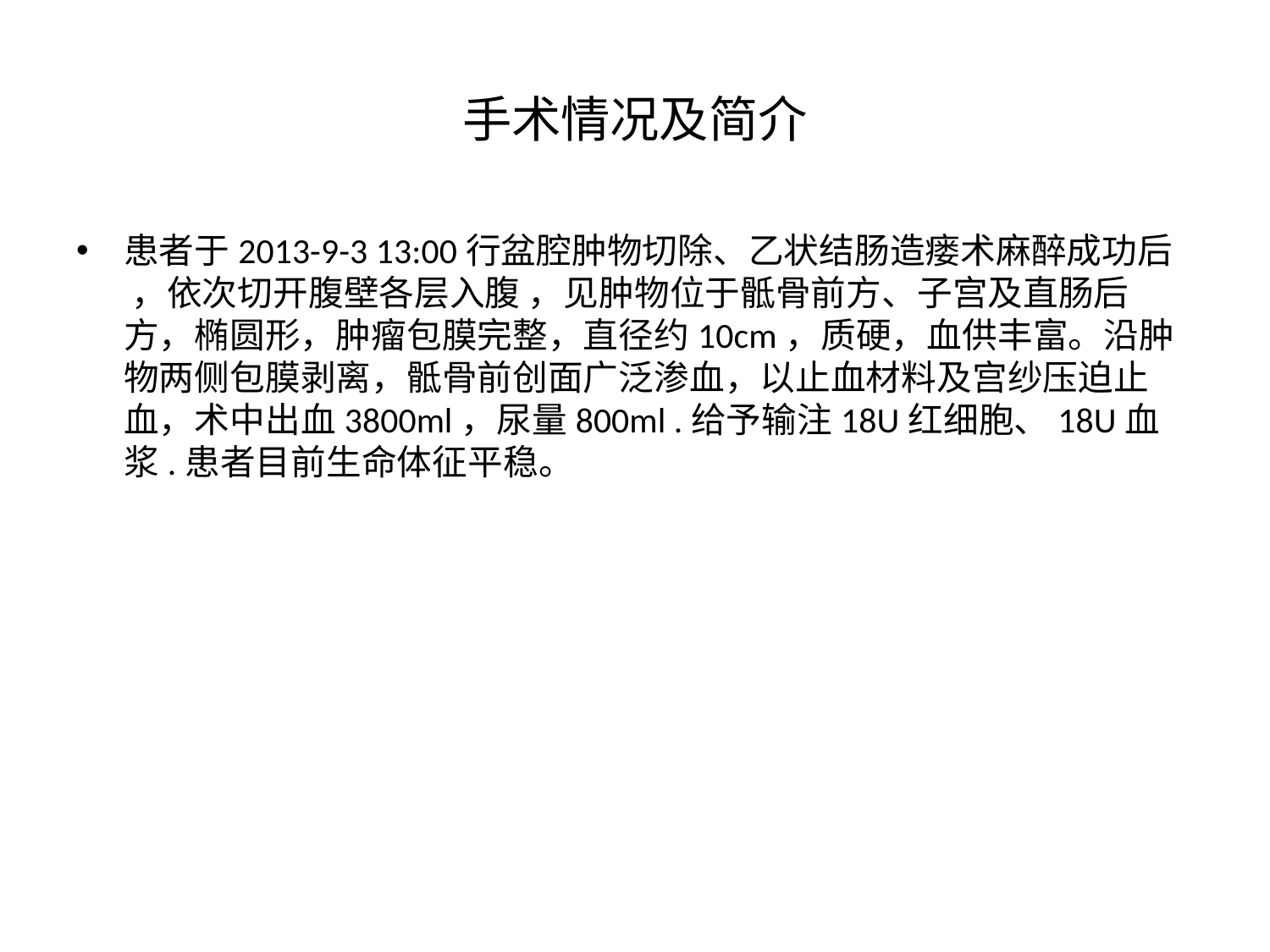

# 手术情况及简介
患者于2013-9-3 13:00行盆腔肿物切除、乙状结肠造瘘术麻醉成功后 ，依次切开腹壁各层入腹 ，见肿物位于骶骨前方、子宫及直肠后方，椭圆形，肿瘤包膜完整，直径约10cm，质硬，血供丰富。沿肿物两侧包膜剥离，骶骨前创面广泛渗血，以止血材料及宫纱压迫止血，术中出血3800ml，尿量800ml .给予输注18U红细胞、18U血浆.患者目前生命体征平稳。